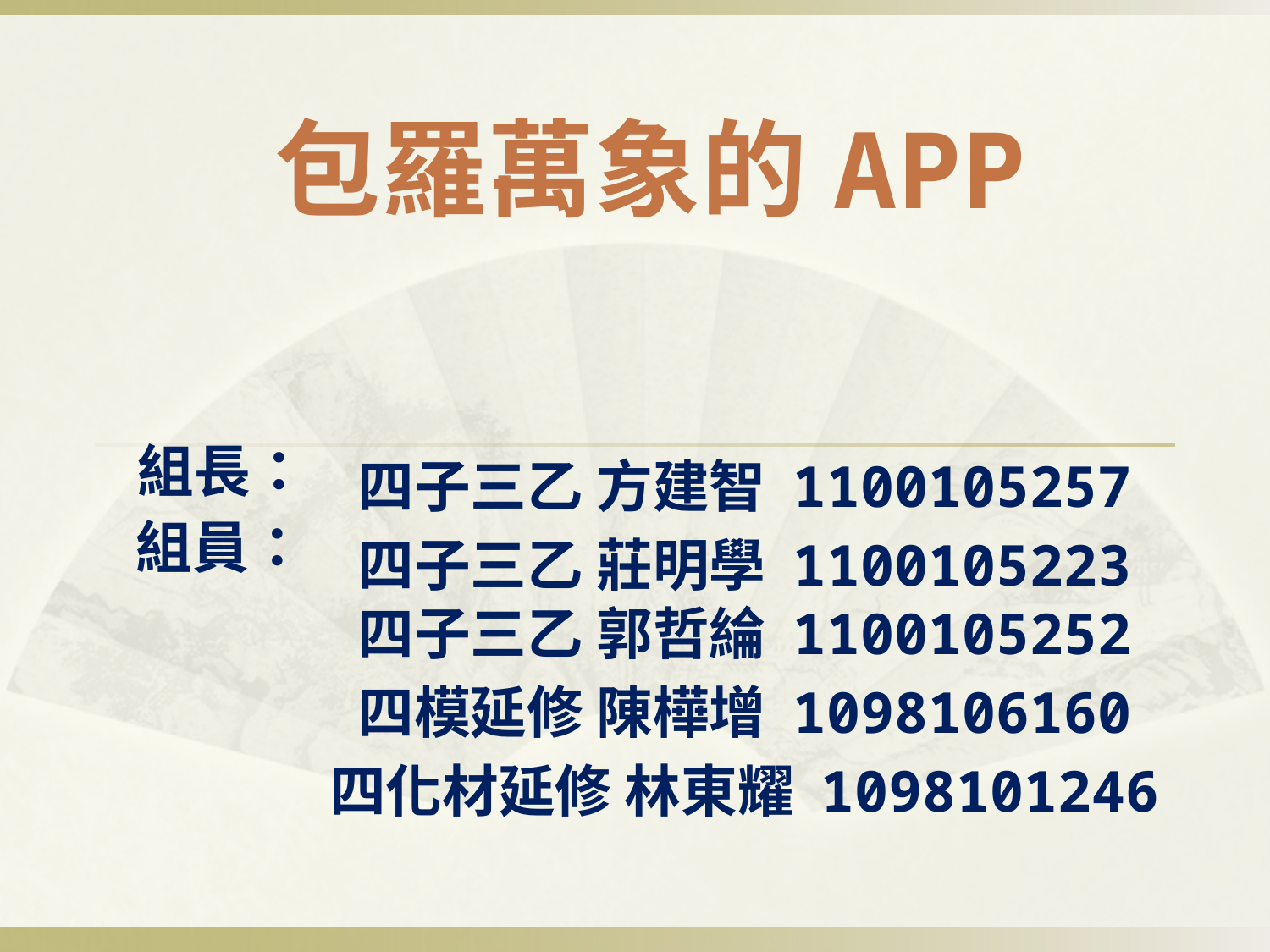

包羅萬象的APP
組長：
四子三乙 方建智 1100105257
四子三乙 莊明學 1100105223
四子三乙 郭哲綸 1100105252
四模延修 陳樺增 1098106160
四化材延修 林東耀 1098101246

組員：